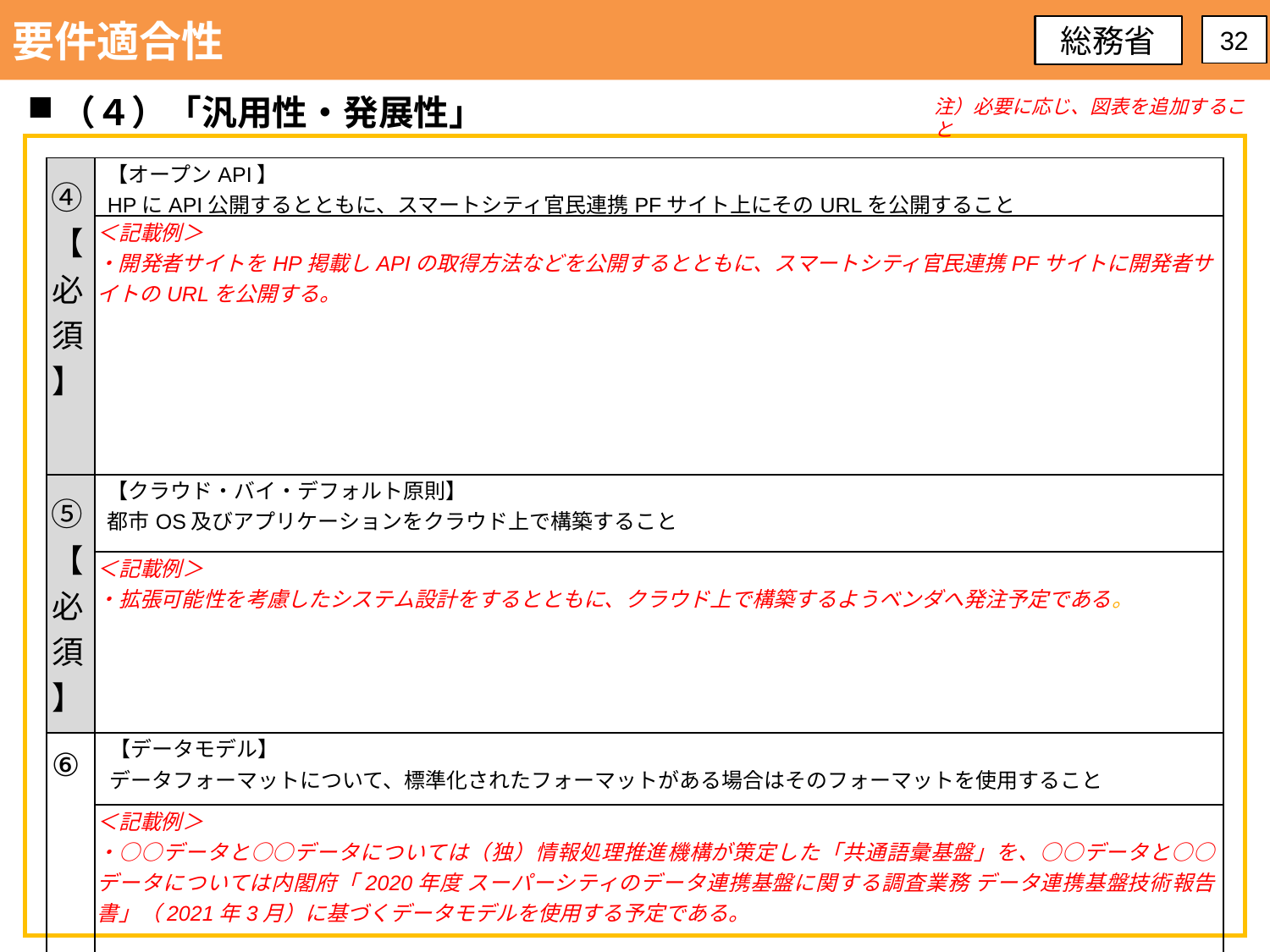

要件適合性
総務省
32
（４）「汎用性・発展性」
注）必要に応じ、図表を追加すること

| ④【必須】 | 【オープンAPI】 HPにAPI公開するとともに、スマートシティ官民連携PFサイト上にそのURLを公開すること |
| --- | --- |
|  | ＜記載例＞ ・開発者サイトをHP掲載しAPIの取得方法などを公開するとともに、スマートシティ官民連携PFサイトに開発者サイトのURLを公開する。 |
| ⑤【必須】 | 【クラウド・バイ・デフォルト原則】 都市OS及びアプリケーションをクラウド上で構築すること |
|  | ＜記載例＞ ・拡張可能性を考慮したシステム設計をするとともに、クラウド上で構築するようベンダへ発注予定である。 |
| ⑥ | 【データモデル】 データフォーマットについて、標準化されたフォーマットがある場合はそのフォーマットを使用すること |
|  | ＜記載例＞ ・○○データと○○データについては（独）情報処理推進機構が策定した「共通語彙基盤」を、○○データと○○データについては内閣府「2020年度 スーパーシティのデータ連携基盤に関する調査業務 データ連携基盤技術報告書」（2021年3月）に基づくデータモデルを使用する予定である。 |